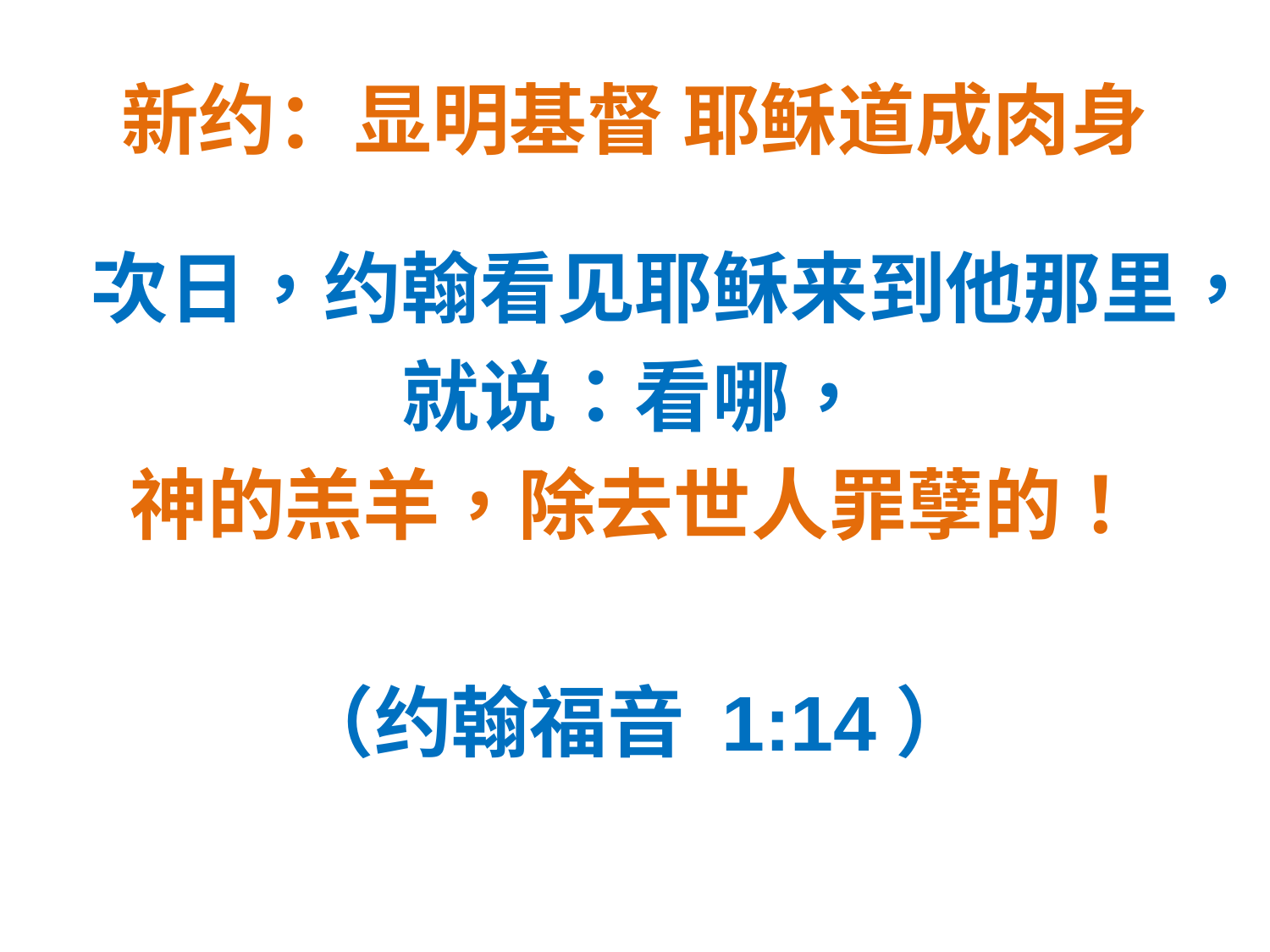

# 新约：显明基督 耶稣道成肉身
次日，约翰看见耶稣来到他那里，
就说：看哪，
神的羔羊，除去世人罪孽的！

（约翰福音 1:14）